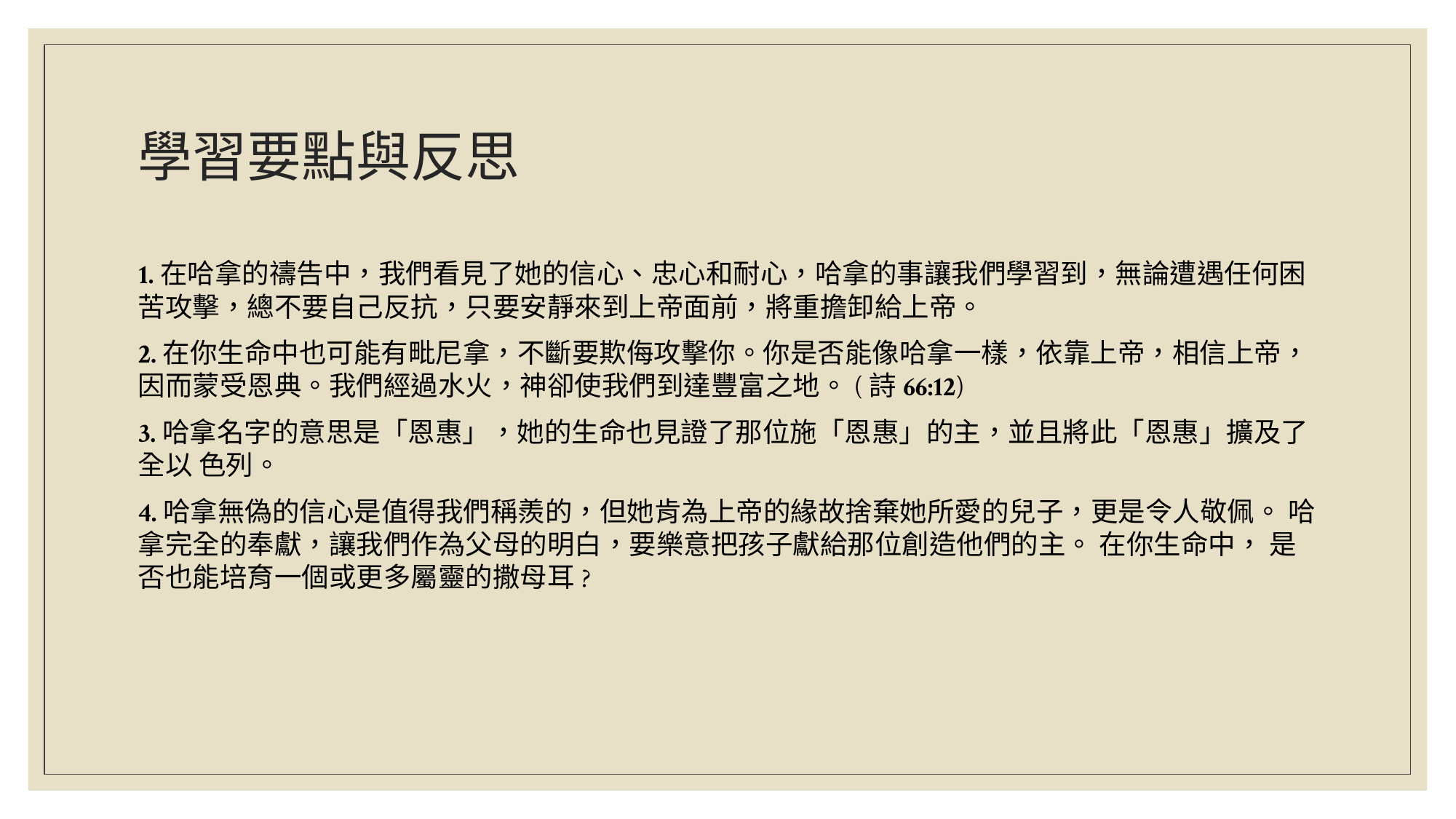

# 學習要點與反思
1.在哈拿的禱告中，我們看見了她的信心、忠心和耐心，哈拿的事讓我們學習到，無論遭遇任何困 苦攻擊，總不要自己反抗，只要安靜來到上帝面前，將重擔卸給上帝。
2.在你生命中也可能有毗尼拿，不斷要欺侮攻擊你。你是否能像哈拿一樣，依靠上帝，相信上帝， 因而蒙受恩典。我們經過水火，神卻使我們到達豐富之地。(詩66:12)
3.哈拿名字的意思是「恩惠」，她的生命也見證了那位施「恩惠」的主，並且將此「恩惠」擴及了全以 色列。
4.哈拿無偽的信心是值得我們稱羨的，但她肯為上帝的緣故捨棄她所愛的兒子，更是令人敬佩。 哈拿完全的奉獻，讓我們作為父母的明白，要樂意把孩子獻給那位創造他們的主。 在你生命中， 是否也能培育一個或更多屬靈的撒母耳?